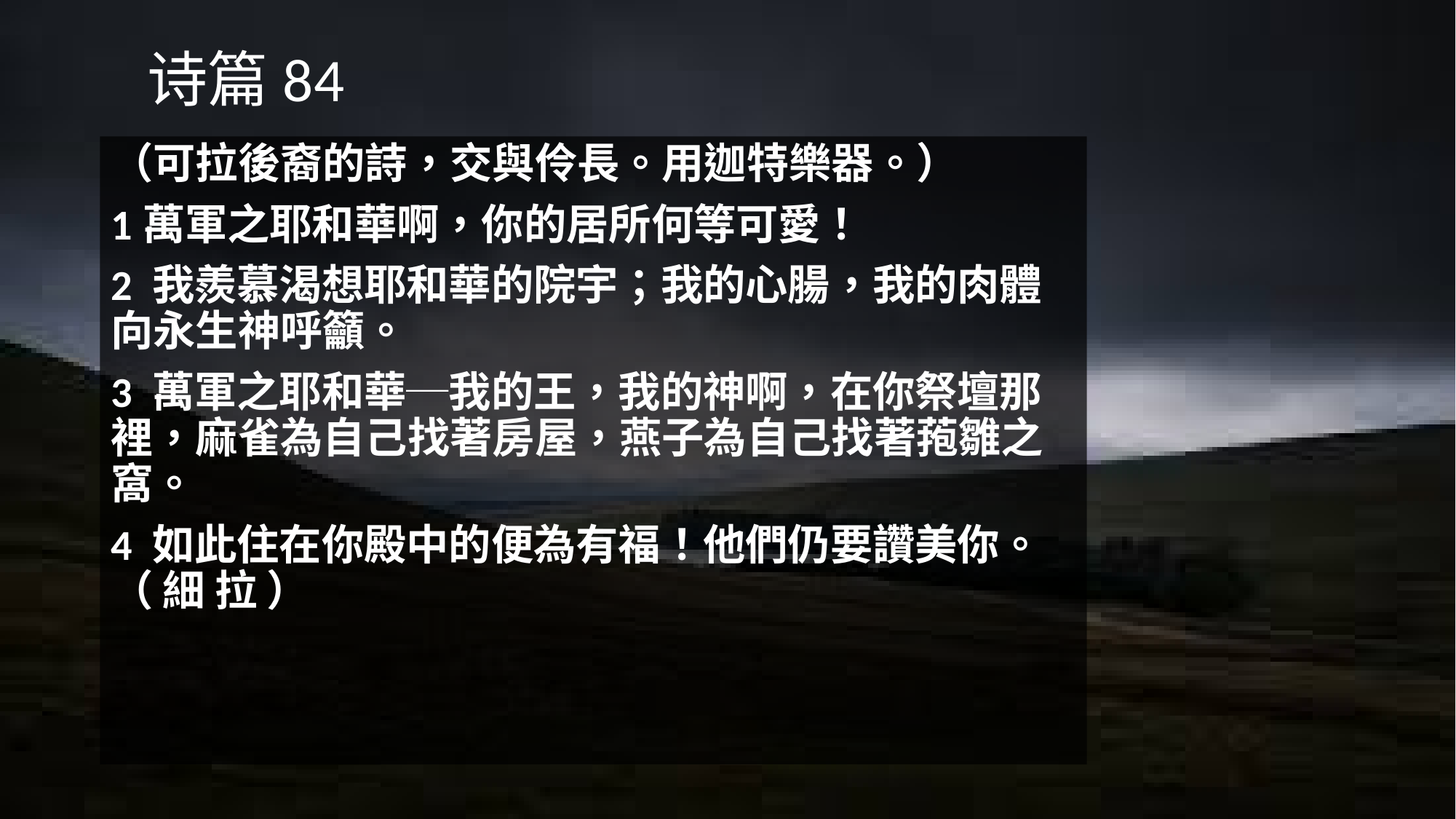

# 诗篇84
（可拉後裔的詩，交與伶長。用迦特樂器。）
1萬軍之耶和華啊，你的居所何等可愛！
2 我羨慕渴想耶和華的院宇；我的心腸，我的肉體向永生神呼籲。
3 萬軍之耶和華─我的王，我的神啊，在你祭壇那裡，麻雀為自己找著房屋，燕子為自己找著菢雛之窩。
4 如此住在你殿中的便為有福！他們仍要讚美你。（ 細 拉 ）